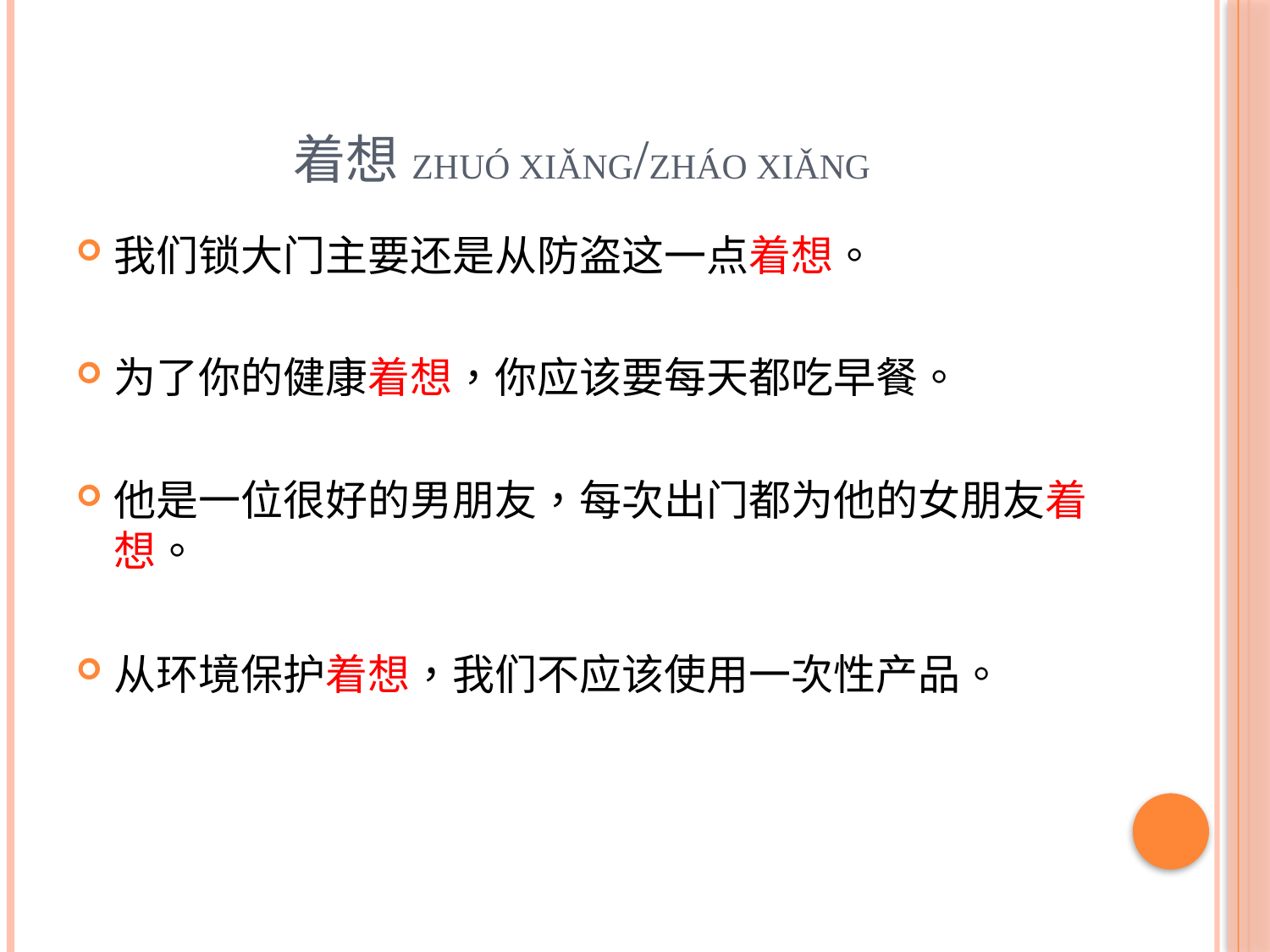

# 着想zhuó xiǎng/zháo xiǎng
我们锁大门主要还是从防盗这一点着想。

为了你的健康着想，你应该要每天都吃早餐。

他是一位很好的男朋友，每次出门都为他的女朋友着想。

从环境保护着想，我们不应该使用一次性产品。